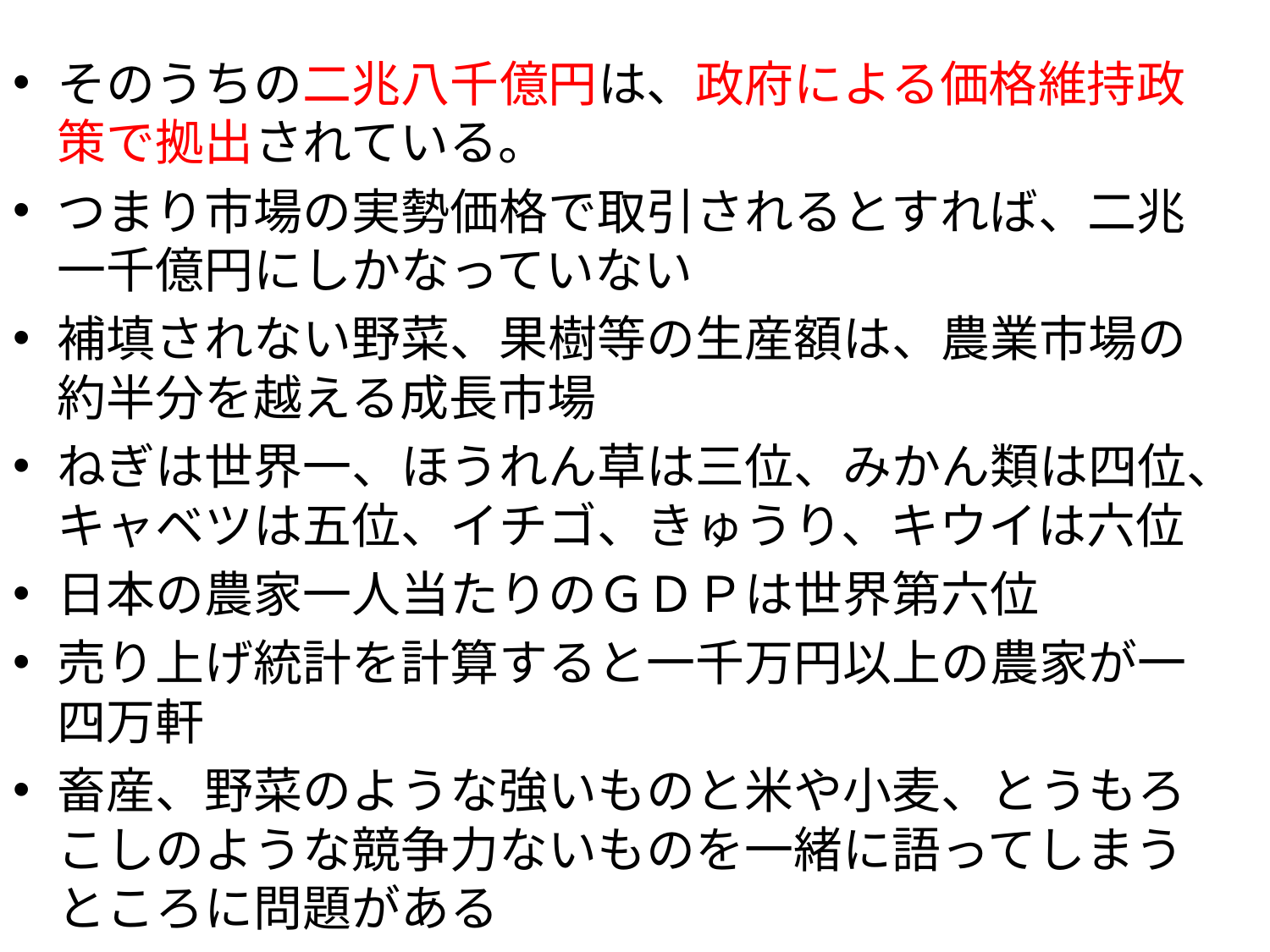

そのうちの二兆八千億円は、政府による価格維持政策で拠出されている。
つまり市場の実勢価格で取引されるとすれば、二兆一千億円にしかなっていない
補填されない野菜、果樹等の生産額は、農業市場の約半分を越える成長市場
ねぎは世界一、ほうれん草は三位、みかん類は四位、キャベツは五位、イチゴ、きゅうり、キウイは六位
日本の農家一人当たりのＧＤＰは世界第六位
売り上げ統計を計算すると一千万円以上の農家が一四万軒
畜産、野菜のような強いものと米や小麦、とうもろこしのような競争力ないものを一緒に語ってしまうところに問題がある